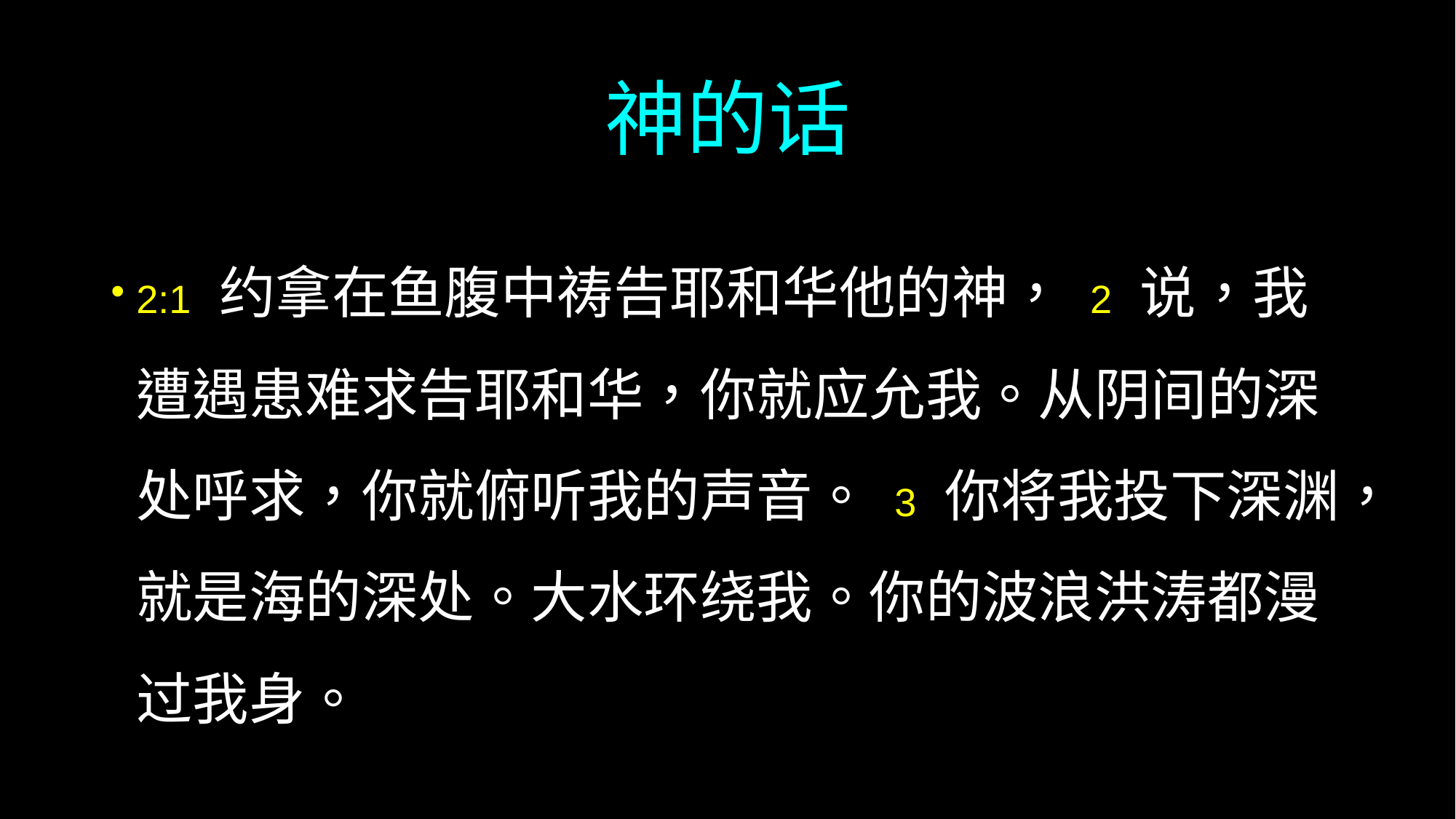

# 神的话
2:1 约拿在鱼腹中祷告耶和华他的神， 2 说，我遭遇患难求告耶和华，你就应允我。从阴间的深处呼求，你就俯听我的声音。 3 你将我投下深渊，就是海的深处。大水环绕我。你的波浪洪涛都漫过我身。